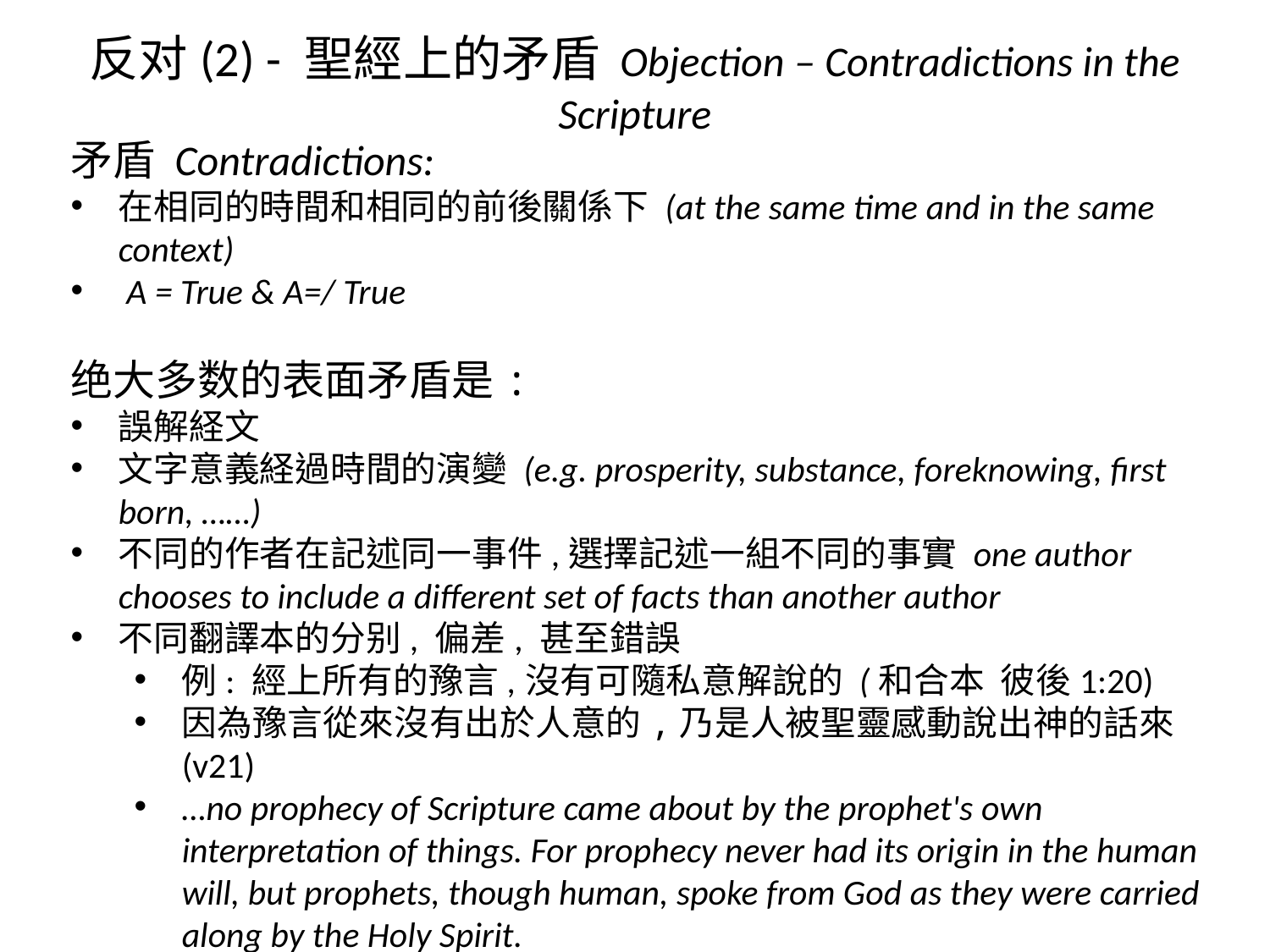

反对(2) - 聖經上的矛盾 Objection – Contradictions in the Scripture
矛盾 Contradictions:
在相同的時間和相同的前後關係下 (at the same time and in the same context)
 A = True & A=/ True

绝大多数的表面矛盾是:
誤解経文
文字意義経過時間的演變 (e.g. prosperity, substance, foreknowing, first born, ……)
不同的作者在記述同一事件,選擇記述一組不同的事實 one author chooses to include a different set of facts than another author
不同翻譯本的分别, 偏差, 甚至錯誤
例: 經上所有的豫言,沒有可隨私意解說的 (和合本  彼後1:20)
因為豫言從來沒有出於人意的,乃是人被聖靈感動說出神的話來(v21)
…no prophecy of Scripture came about by the prophet's own interpretation of things. For prophecy never had its origin in the human will, but prophets, though human, spoke from God as they were carried along by the Holy Spirit.